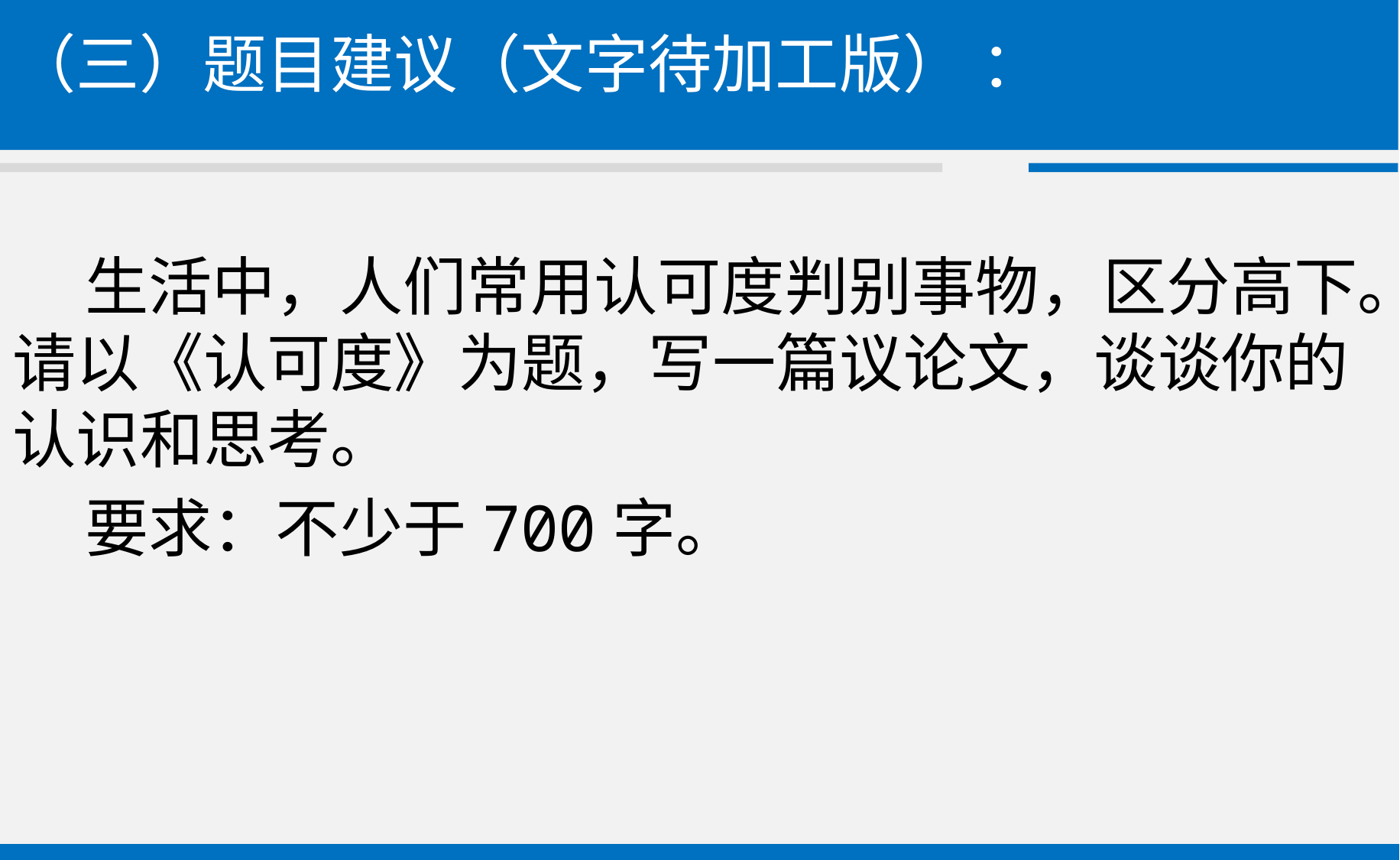

# （三）题目建议（文字待加工版） ：
    生活中，人们常用认可度判别事物，区分高下。请以《认可度》为题，写一篇议论文，谈谈你的认识和思考。
    要求：不少于700字。